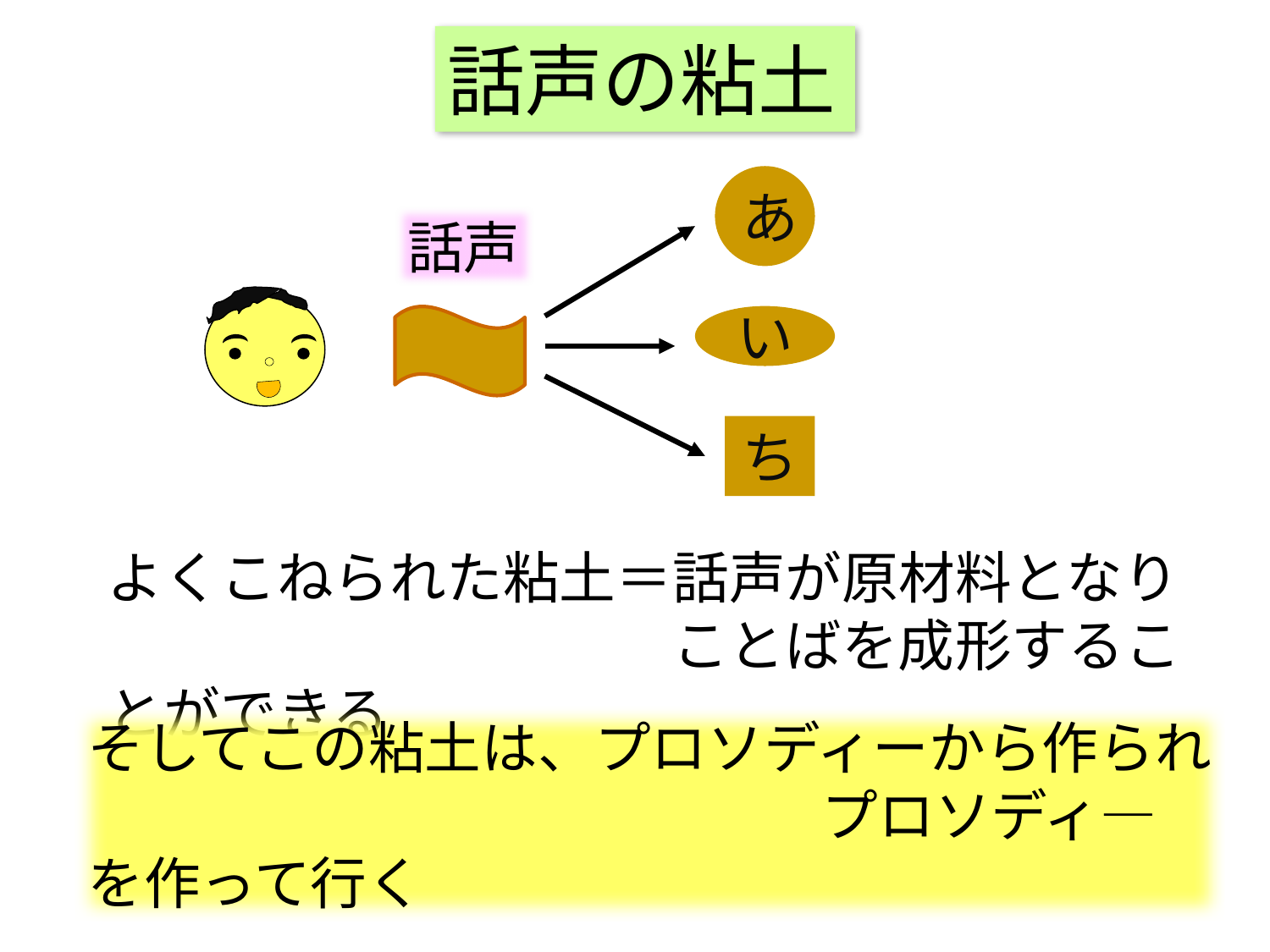

話声の粘土
あ
話声

い
ち
よくこねられた粘土＝話声が原材料となり
　　　　　　　　　　ことばを成形することができる
そしてこの粘土は、プロソディーから作られ
　　　　　　　　　　　　　プロソディ―を作って行く